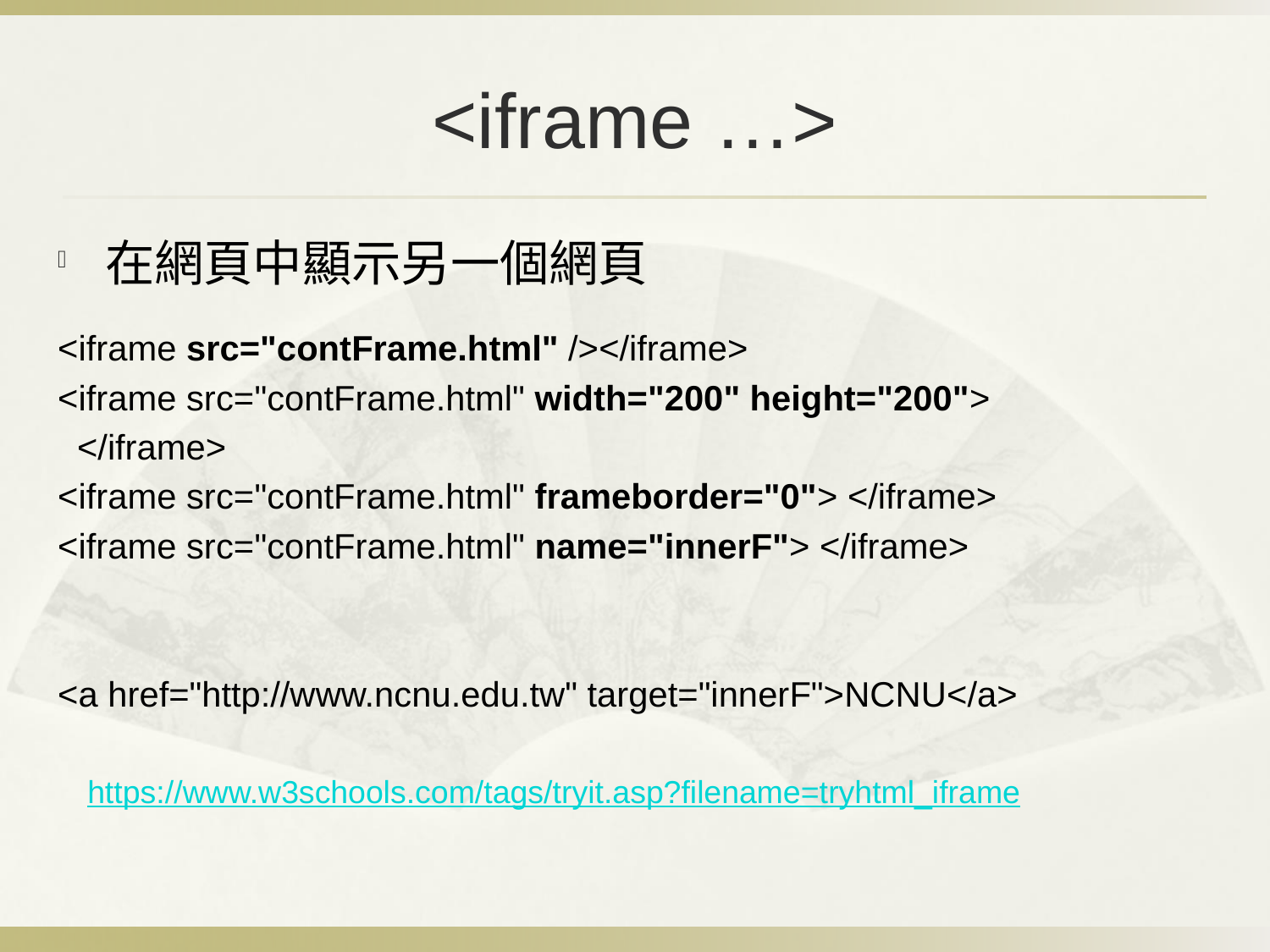

# <iframe …>
在網頁中顯示另一個網頁

<iframe src="contFrame.html" /></iframe>
<iframe src="contFrame.html" width="200" height="200">
  </iframe>
<iframe src="contFrame.html" frameborder="0"> </iframe>
<iframe src="contFrame.html" name="innerF"> </iframe>

<a href="http://www.ncnu.edu.tw" target="innerF">NCNU</a>

https://www.w3schools.com/tags/tryit.asp?filename=tryhtml_iframe